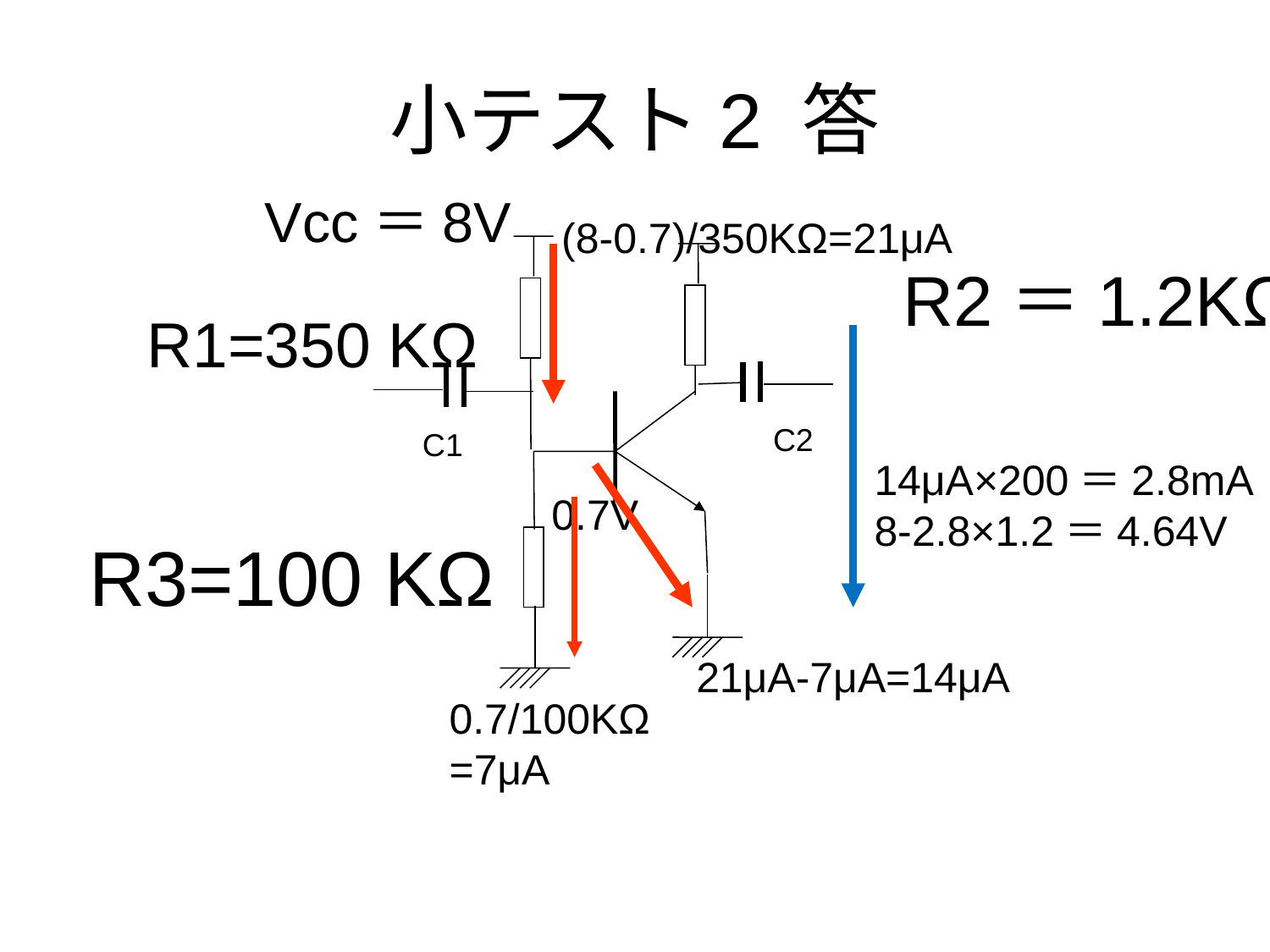

# 小テスト2 答
Vcc＝8V
(8-0.7)/350KΩ=21μA

R2＝1.2KΩ

R1=350 KΩ

C2
C1
14μA×200＝2.8mA
8-2.8×1.2＝4.64V

0.7V

R3=100 KΩ

21μA-7μA=14μA

0.7/100KΩ
=7μA